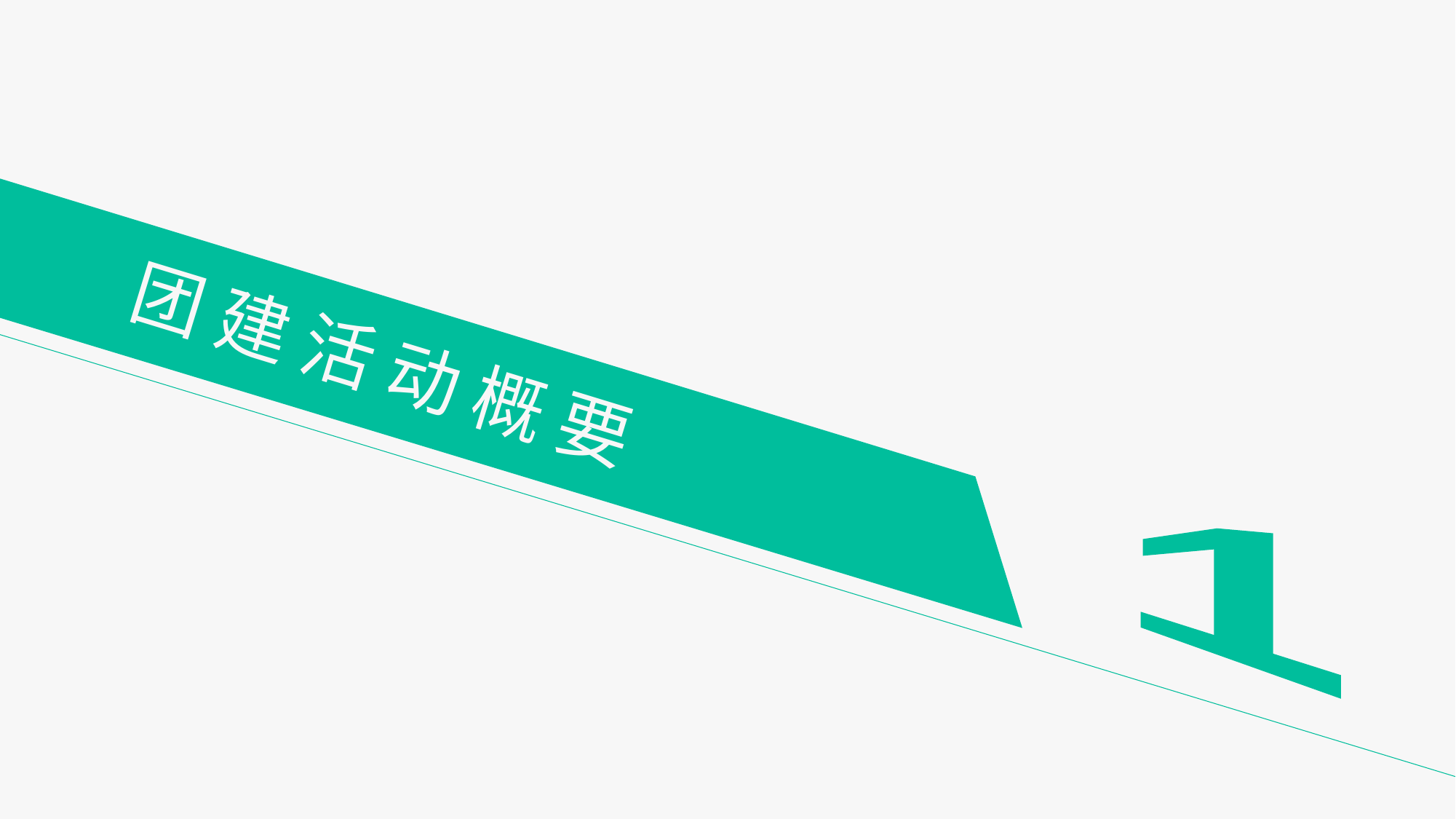

# 团 建 活 动 概 要
1